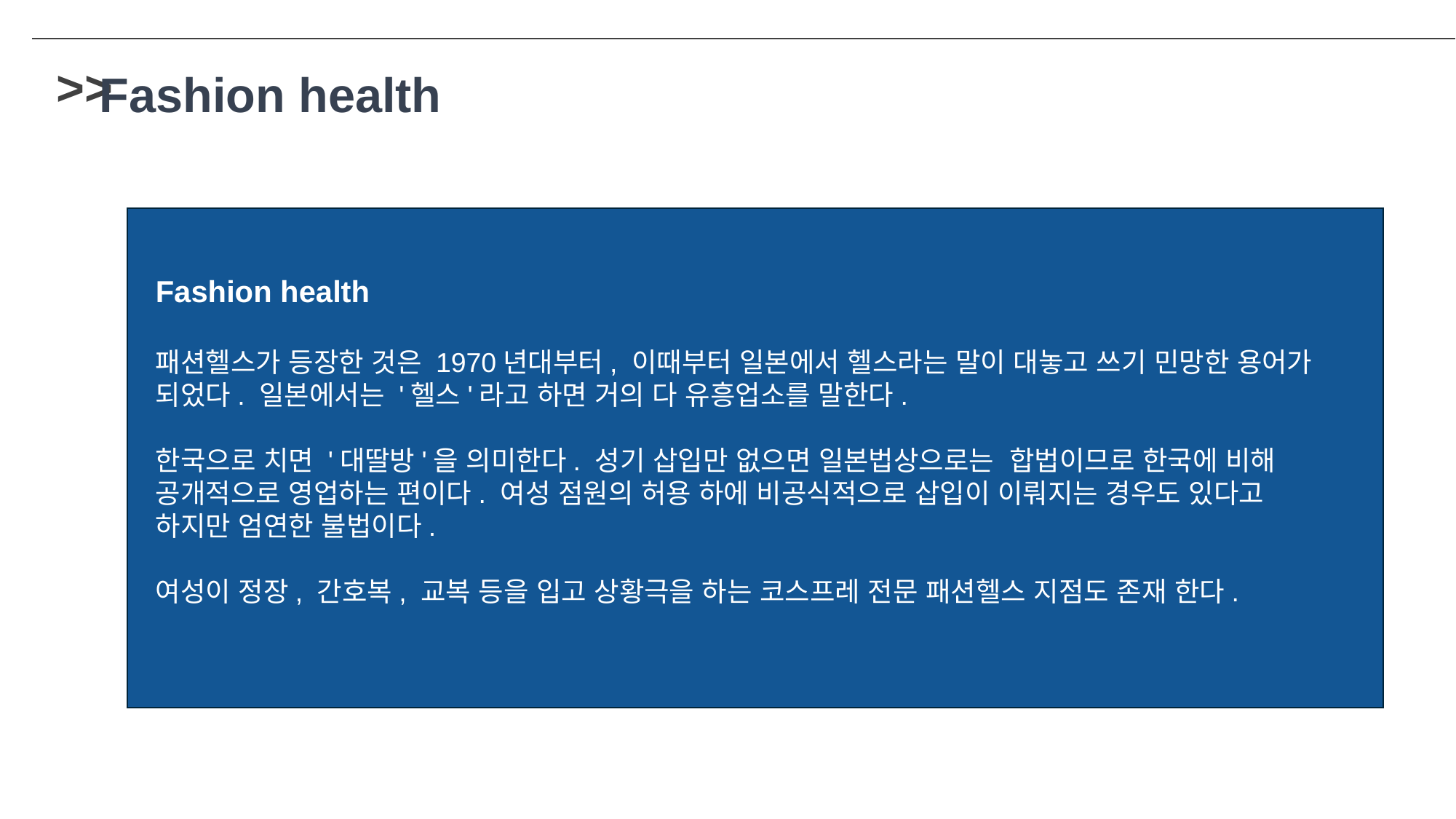

>>
Fashion health

Fashion health

패션헬스가 등장한 것은 1970년대부터, 이때부터 일본에서 헬스라는 말이 대놓고 쓰기 민망한 용어가 되었다. 일본에서는 '헬스'라고 하면 거의 다 유흥업소를 말한다.

한국으로 치면 '대딸방'을 의미한다. 성기 삽입만 없으면 일본법상으로는  합법이므로 한국에 비해 공개적으로 영업하는 편이다. 여성 점원의 허용 하에 비공식적으로 삽입이 이뤄지는 경우도 있다고 하지만 엄연한 불법이다.

여성이 정장, 간호복, 교복 등을 입고 상황극을 하는 코스프레 전문 패션헬스 지점도 존재 한다.